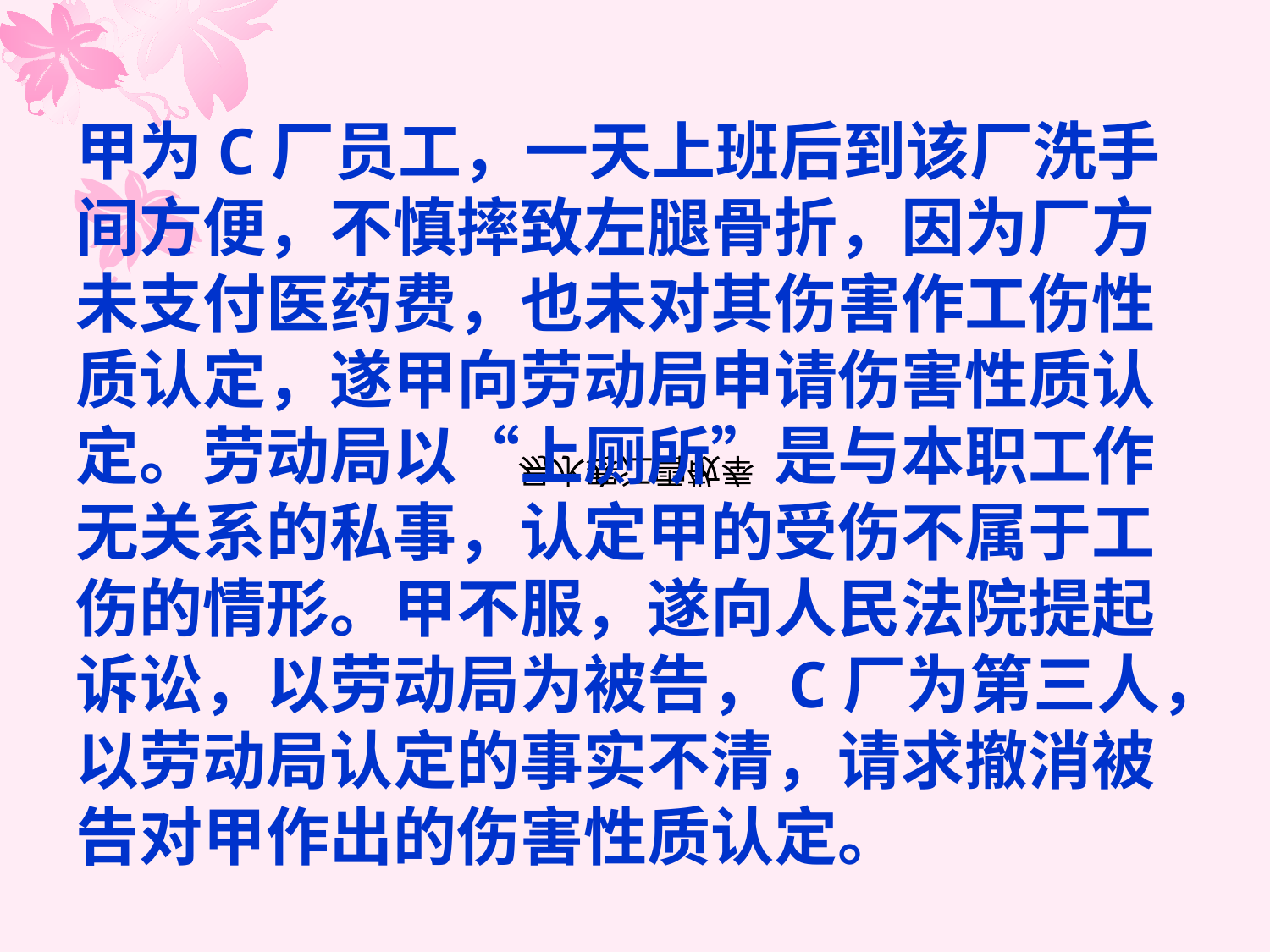

# 甲为C厂员工，一天上班后到该厂洗手间方便，不慎摔致左腿骨折，因为厂方未支付医药费，也未对其伤害作工伤性质认定，遂甲向劳动局申请伤害性质认定。劳动局以“上厕所”是与本职工作无关系的私事，认定甲的受伤不属于工伤的情形。甲不服，遂向人民法院提起诉讼，以劳动局为被告，C厂为第三人，以劳动局认定的事实不清，请求撤消被告对甲作出的伤害性质认定。

易水寒江雪敬奉